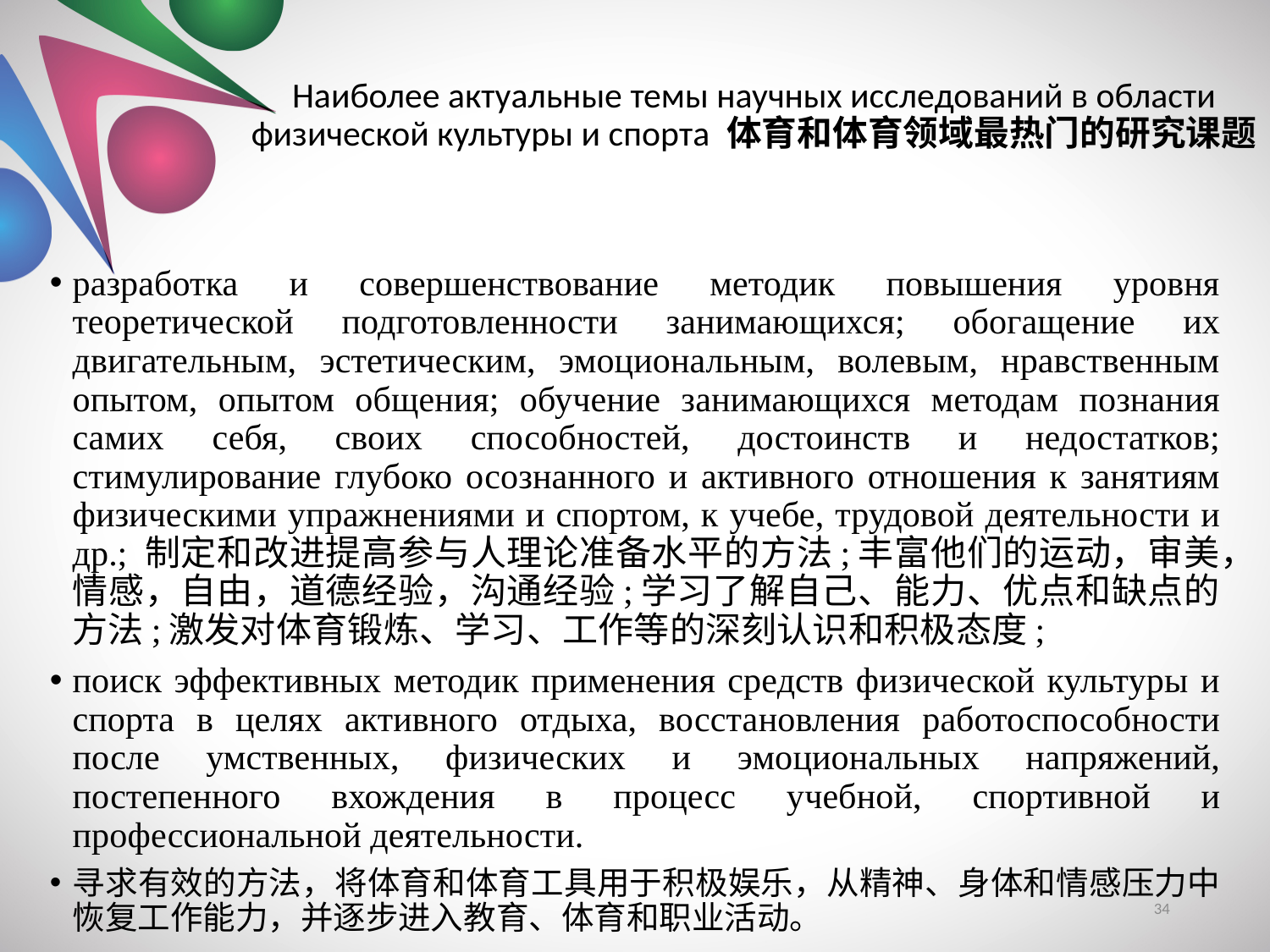

# Наиболее актуальные темы научных исследований в области физической культуры и спорта 体育和体育领域最热门的研究课题
разработка и совершенствование методик повышения уровня теоретической подготовленности занимающихся; обогаще­ние их двигательным, эстетическим, эмоциональным, волевым, нравственным опытом, опытом общения; обучение занимающих­ся методам познания самих себя, своих спо­соб­ностей, достоинств и недо­статков; стимулирование глубоко осознанного и активного отно­шения к занятиям физическими упражнениями и спортом, к уче­бе, трудовой деятельности и др.; 制定和改进提高参与人理论准备水平的方法;丰富他们的运动，审美，情感，自由，道德经验，沟通经验;学习了解自己、能力、优点和缺点的方法;激发对体育锻炼、学习、工作等的深刻认识和积极态度;
поиск эффективных методик применения средств физической культуры и спорта в целях активного отдыха, восста­новления работоспособности после умственных, физических и эмо­циональных напряжений, постепенного вхождения в процесс учеб­ной, спортивной и профессиональной деятельности.
寻求有效的方法，将体育和体育工具用于积极娱乐，从精神、身体和情感压力中恢复工作能力，并逐步进入教育、体育和职业活动。

34